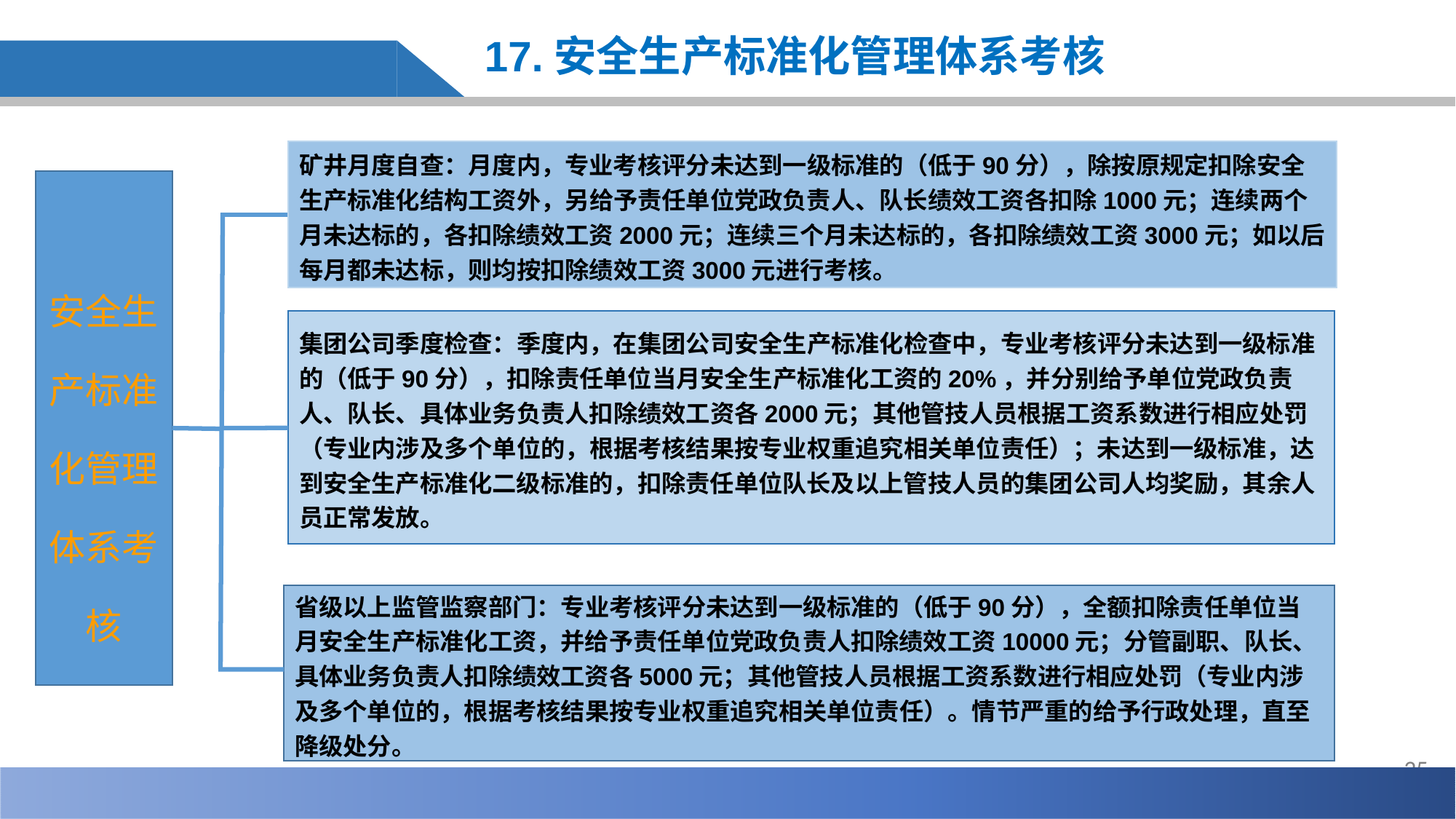

17.安全生产标准化管理体系考核

矿井月度自查：月度内，专业考核评分未达到一级标准的（低于90分），除按原规定扣除安全生产标准化结构工资外，另给予责任单位党政负责人、队长绩效工资各扣除1000元；连续两个月未达标的，各扣除绩效工资2000元；连续三个月未达标的，各扣除绩效工资3000元；如以后每月都未达标，则均按扣除绩效工资3000元进行考核。

安全生产标准化管理体系考核
集团公司季度检查：季度内，在集团公司安全生产标准化检查中，专业考核评分未达到一级标准的（低于90分），扣除责任单位当月安全生产标准化工资的20%，并分别给予单位党政负责人、队长、具体业务负责人扣除绩效工资各2000元；其他管技人员根据工资系数进行相应处罚（专业内涉及多个单位的，根据考核结果按专业权重追究相关单位责任）；未达到一级标准，达到安全生产标准化二级标准的，扣除责任单位队长及以上管技人员的集团公司人均奖励，其余人员正常发放。
省级以上监管监察部门：专业考核评分未达到一级标准的（低于90分），全额扣除责任单位当月安全生产标准化工资，并给予责任单位党政负责人扣除绩效工资10000元；分管副职、队长、具体业务负责人扣除绩效工资各5000元；其他管技人员根据工资系数进行相应处罚（专业内涉及多个单位的，根据考核结果按专业权重追究相关单位责任）。情节严重的给予行政处理，直至降级处分。